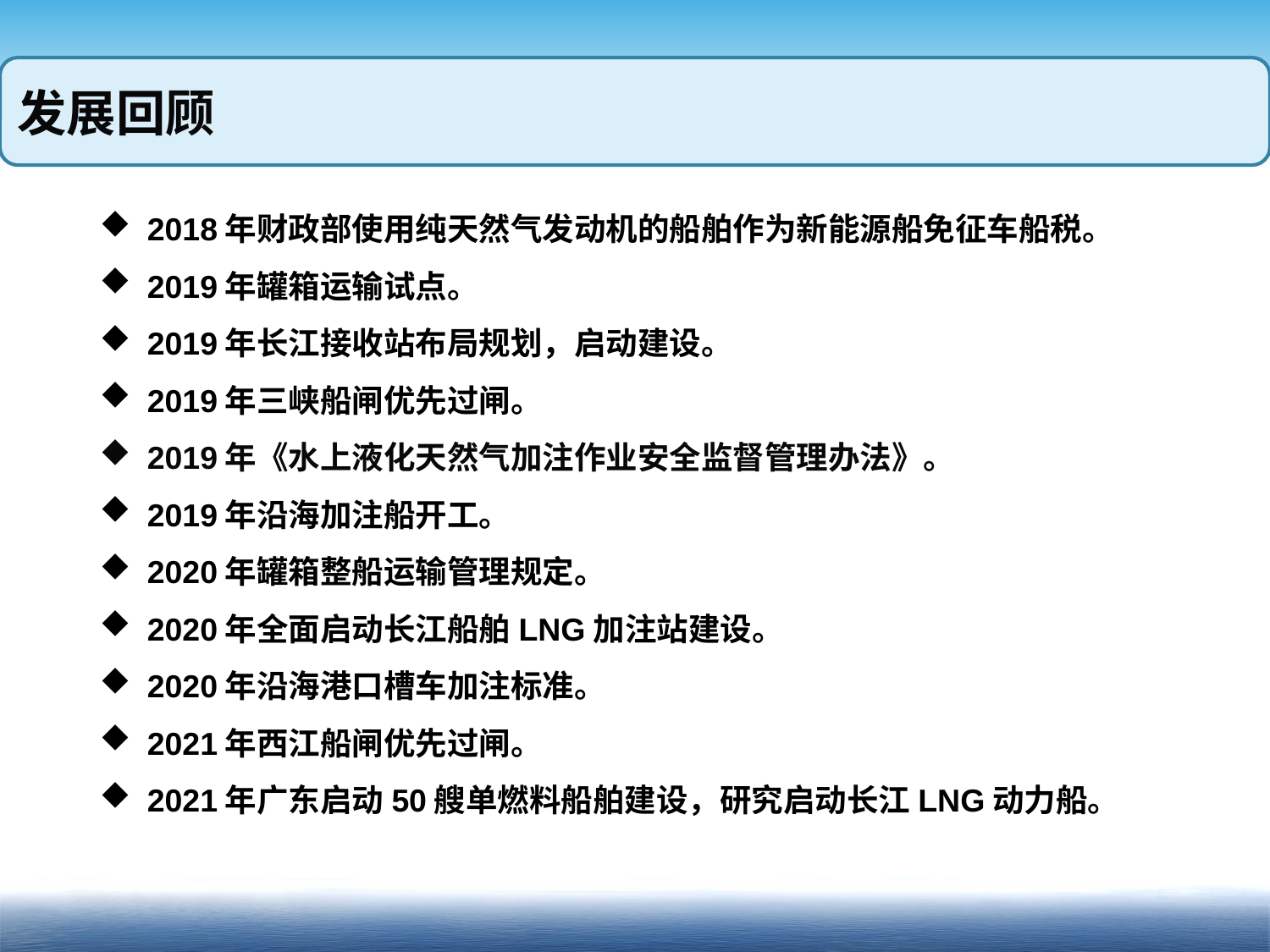

发展回顾
2018年财政部使用纯天然气发动机的船舶作为新能源船免征车船税。
2019年罐箱运输试点。
2019年长江接收站布局规划，启动建设。
2019年三峡船闸优先过闸。
2019年《水上液化天然气加注作业安全监督管理办法》。
2019年沿海加注船开工。
2020年罐箱整船运输管理规定。
2020年全面启动长江船舶LNG加注站建设。
2020年沿海港口槽车加注标准。
2021年西江船闸优先过闸。
2021年广东启动50艘单燃料船舶建设，研究启动长江LNG动力船。